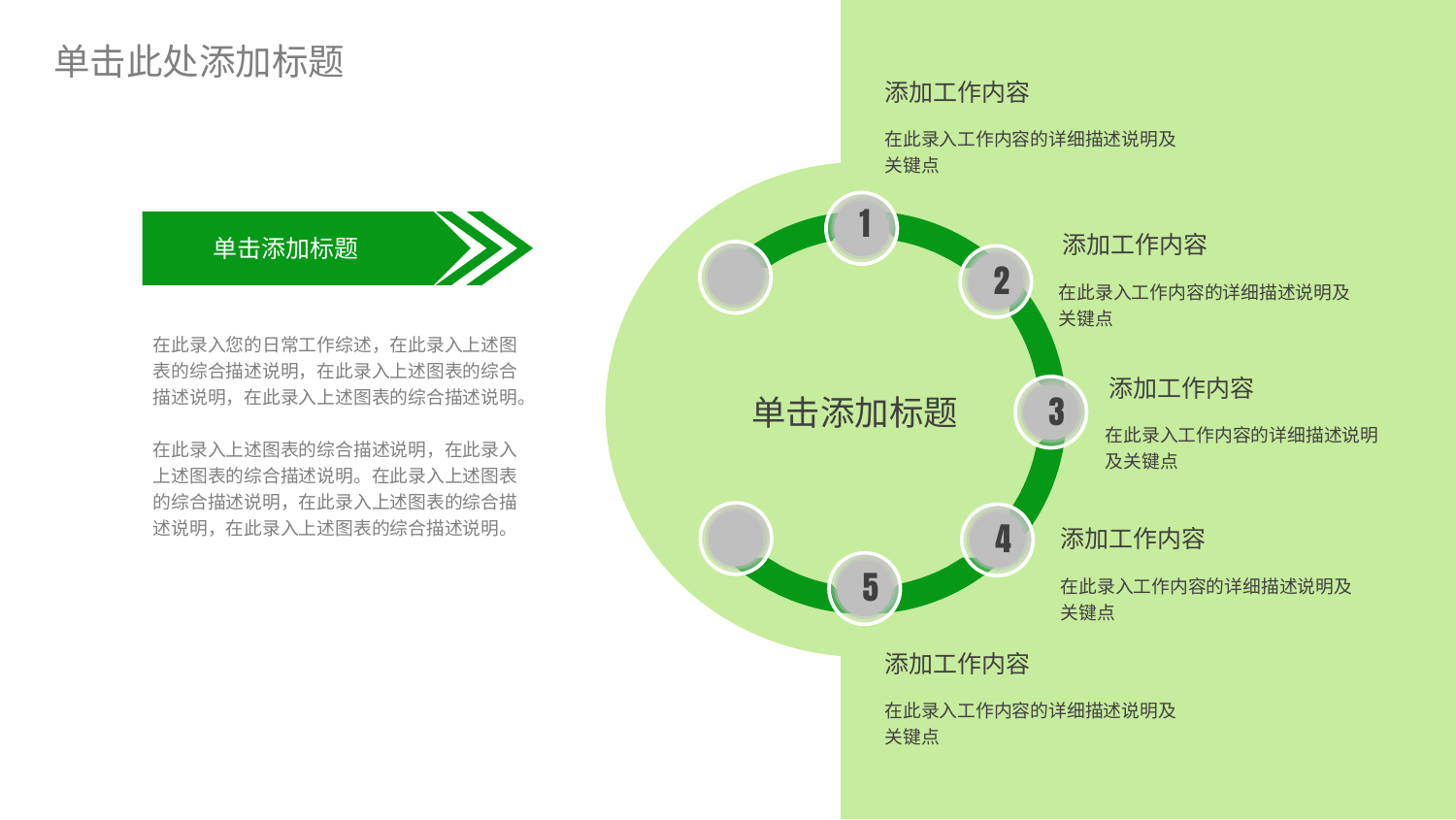

添加工作内容
在此录入工作内容的详细描述说明及关键点

1

添加工作内容
单击添加标题

2
在此录入工作内容的详细描述说明及关键点

在此录入您的日常工作综述，在此录入上述图表的综合描述说明，在此录入上述图表的综合描述说明，在此录入上述图表的综合描述说明。

在此录入上述图表的综合描述说明，在此录入上述图表的综合描述说明。在此录入上述图表的综合描述说明，在此录入上述图表的综合描述说明，在此录入上述图表的综合描述说明。
添加工作内容

3
单击添加标题
在此录入工作内容的详细描述说明及关键点

4

添加工作内容

5

在此录入工作内容的详细描述说明及关键点
添加工作内容
在此录入工作内容的详细描述说明及关键点